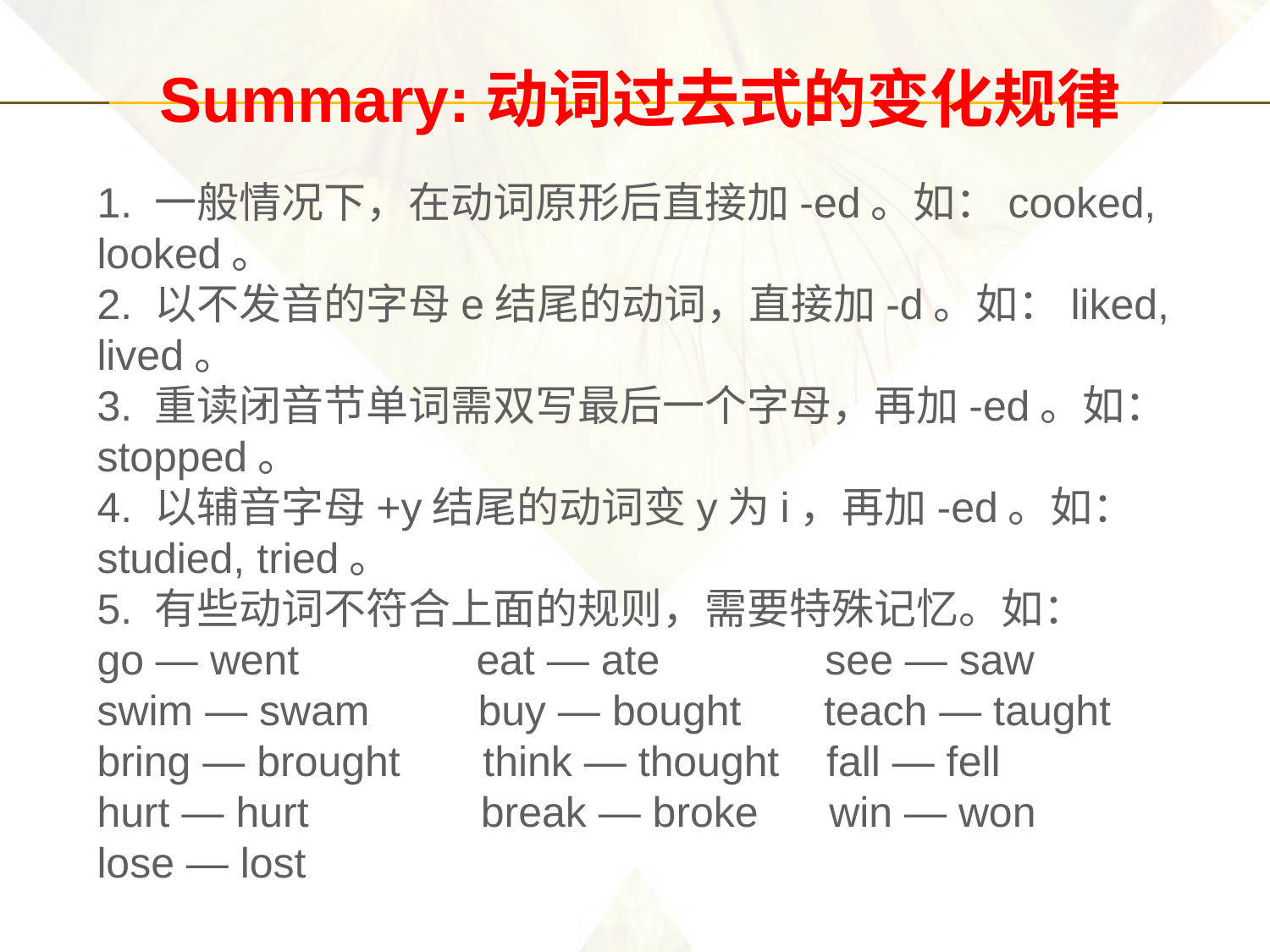

Summary:动词过去式的变化规律
1. 一般情况下，在动词原形后直接加-ed。如：cooked, looked。
2. 以不发音的字母e结尾的动词，直接加-d。如：liked, lived。
3. 重读闭音节单词需双写最后一个字母，再加-ed。如：stopped。
4. 以辅音字母+y结尾的动词变y为i，再加-ed。如：studied, tried。
5. 有些动词不符合上面的规则，需要特殊记忆。如：
go — went               eat — ate              see — saw
swim — swam	buy — bought       teach — taught bring — brought       think — thought    fall — fell
hurt — hurt	           break — broke      win — won
lose — lost